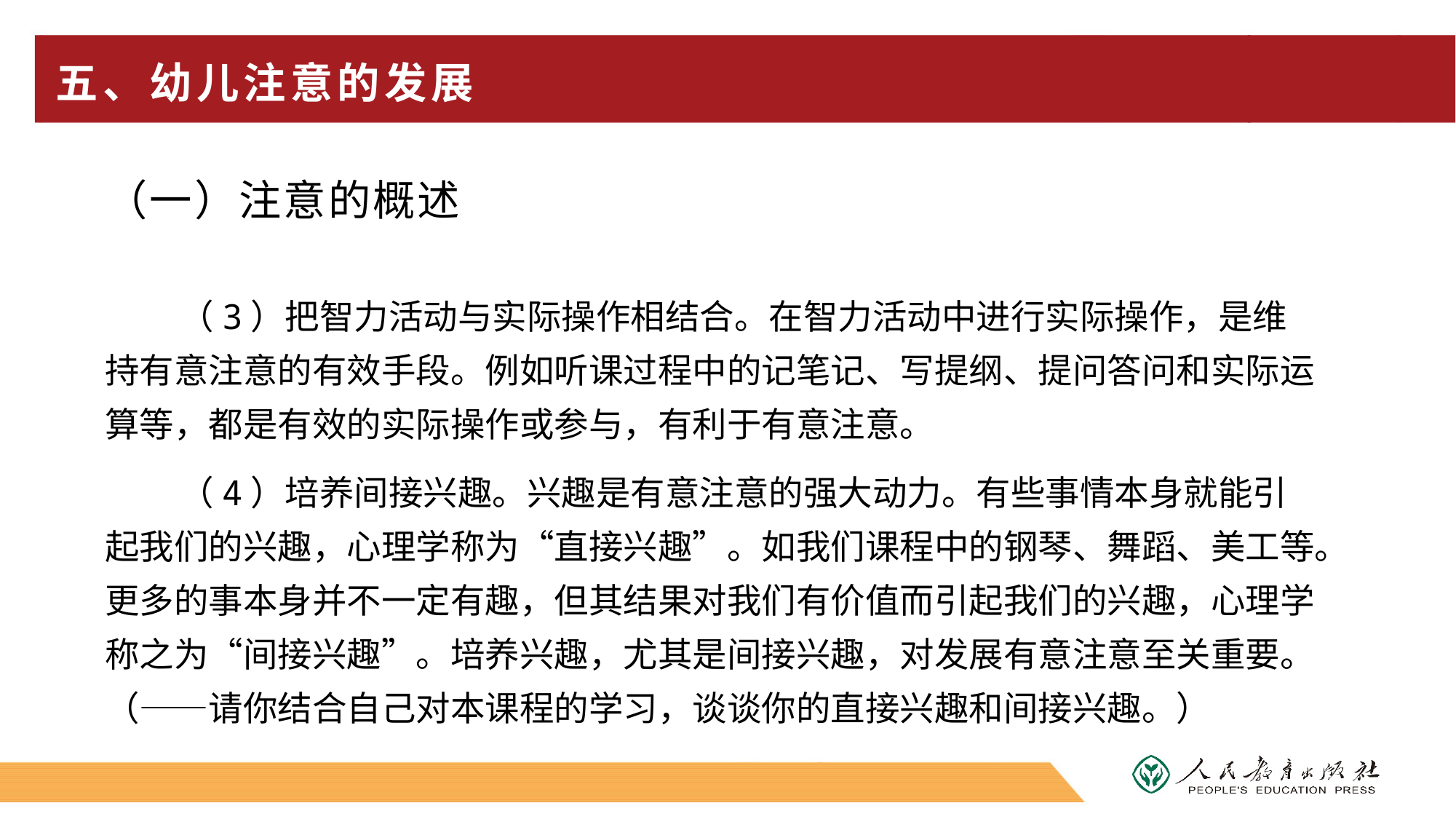

# 五、幼儿注意的发展
（一）注意的概述
（3）把智力活动与实际操作相结合。在智力活动中进行实际操作，是维持有意注意的有效手段。例如听课过程中的记笔记、写提纲、提问答问和实际运算等，都是有效的实际操作或参与，有利于有意注意。
（4）培养间接兴趣。兴趣是有意注意的强大动力。有些事情本身就能引起我们的兴趣，心理学称为“直接兴趣”。如我们课程中的钢琴、舞蹈、美工等。更多的事本身并不一定有趣，但其结果对我们有价值而引起我们的兴趣，心理学称之为“间接兴趣”。培养兴趣，尤其是间接兴趣，对发展有意注意至关重要。（——请你结合自己对本课程的学习，谈谈你的直接兴趣和间接兴趣。）